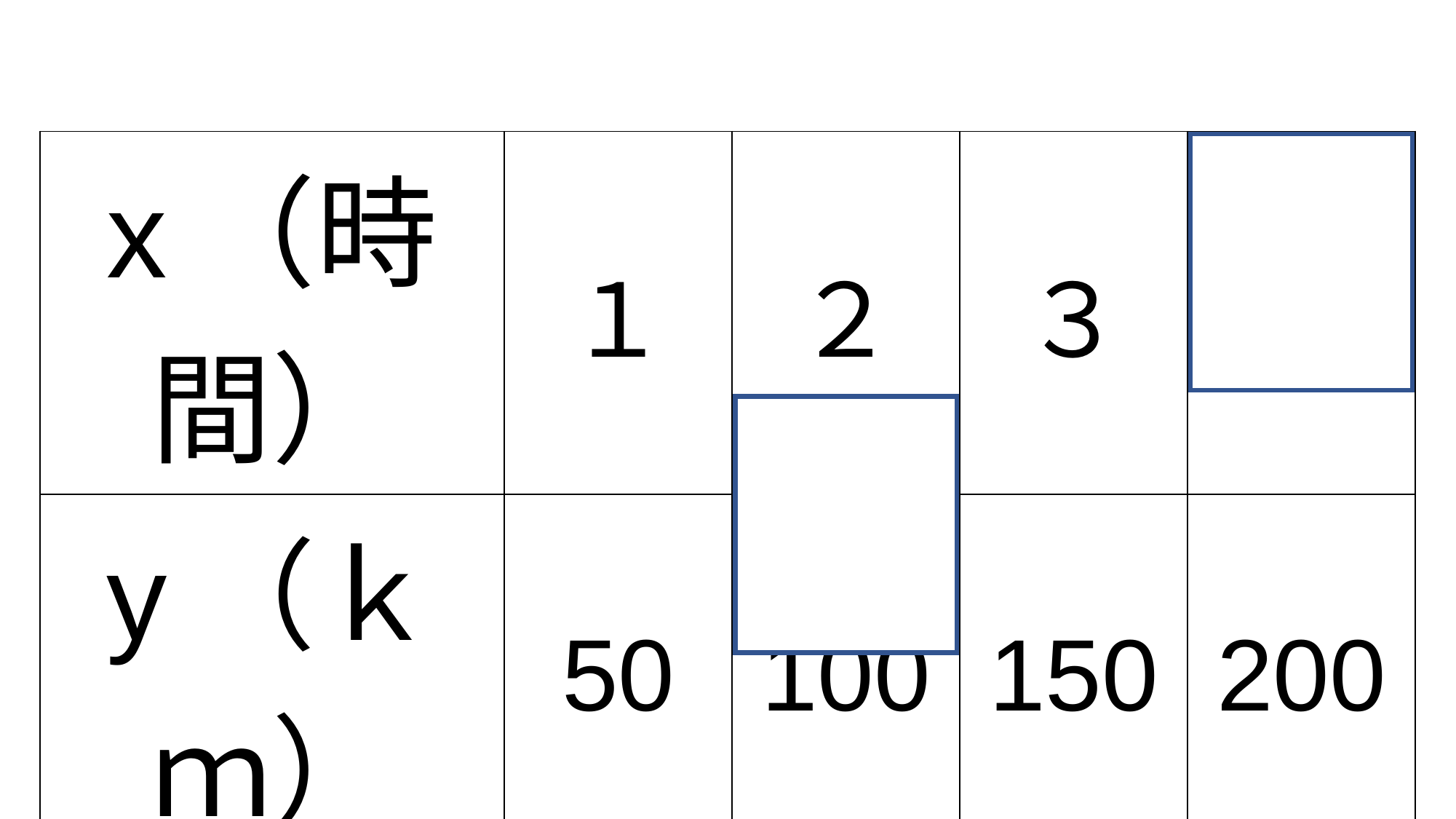

| x（時間） | １ | ２ | ３ | ４ |
| --- | --- | --- | --- | --- |
| y（ｋｍ） | 50 | 100 | 150 | 200 |